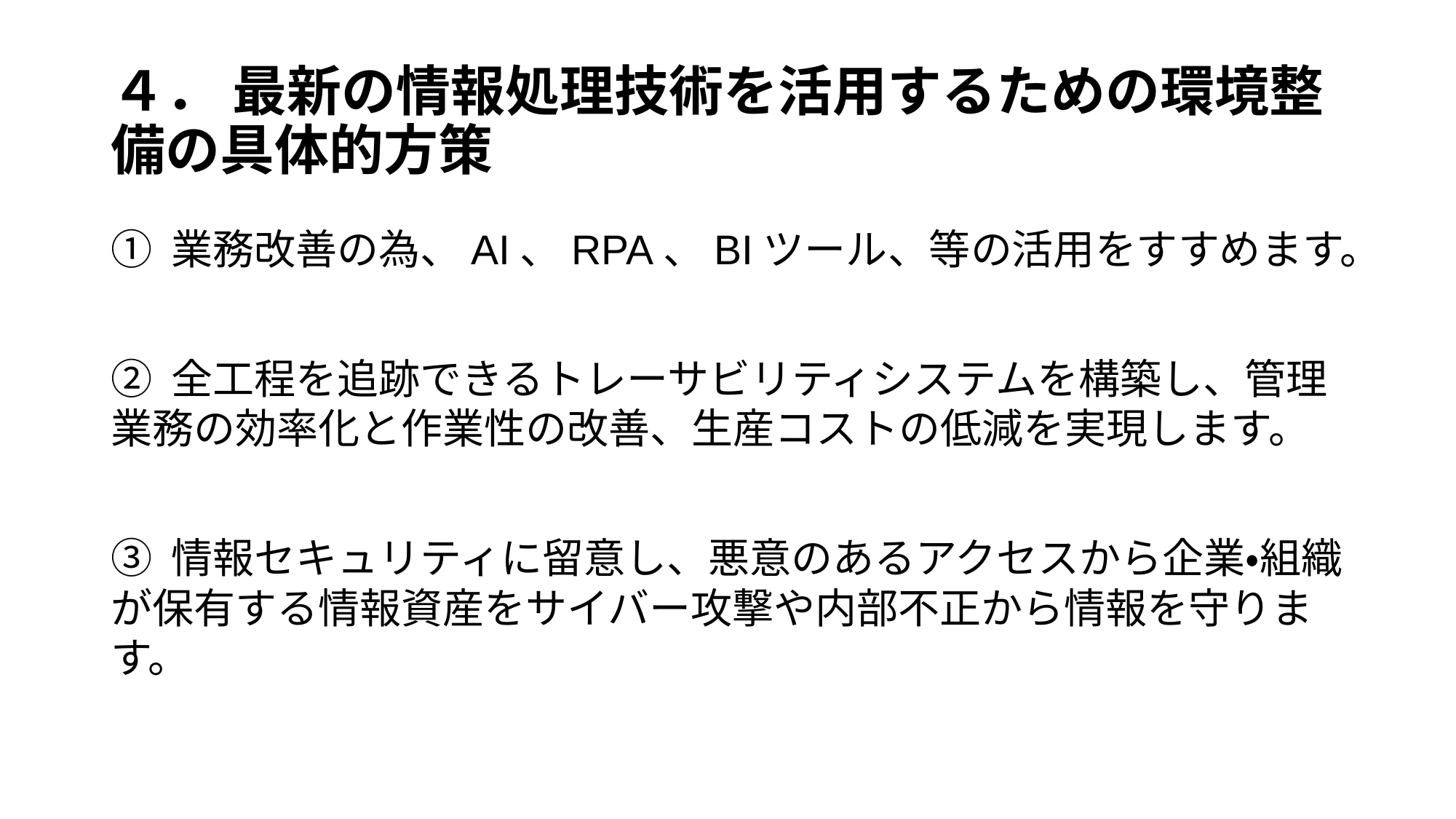

# ４． 最新の情報処理技術を活用するための環境整備の具体的方策
① 業務改善の為、AI、RPA、BIツール、等の活用をすすめます。

② 全工程を追跡できるトレーサビリティシステムを構築し、管理業務の効率化と作業性の改善、生産コストの低減を実現します。

③ 情報セキュリティに留意し、悪意のあるアクセスから企業・組織が保有する情報資産をサイバー攻撃や内部不正から情報を守ります。